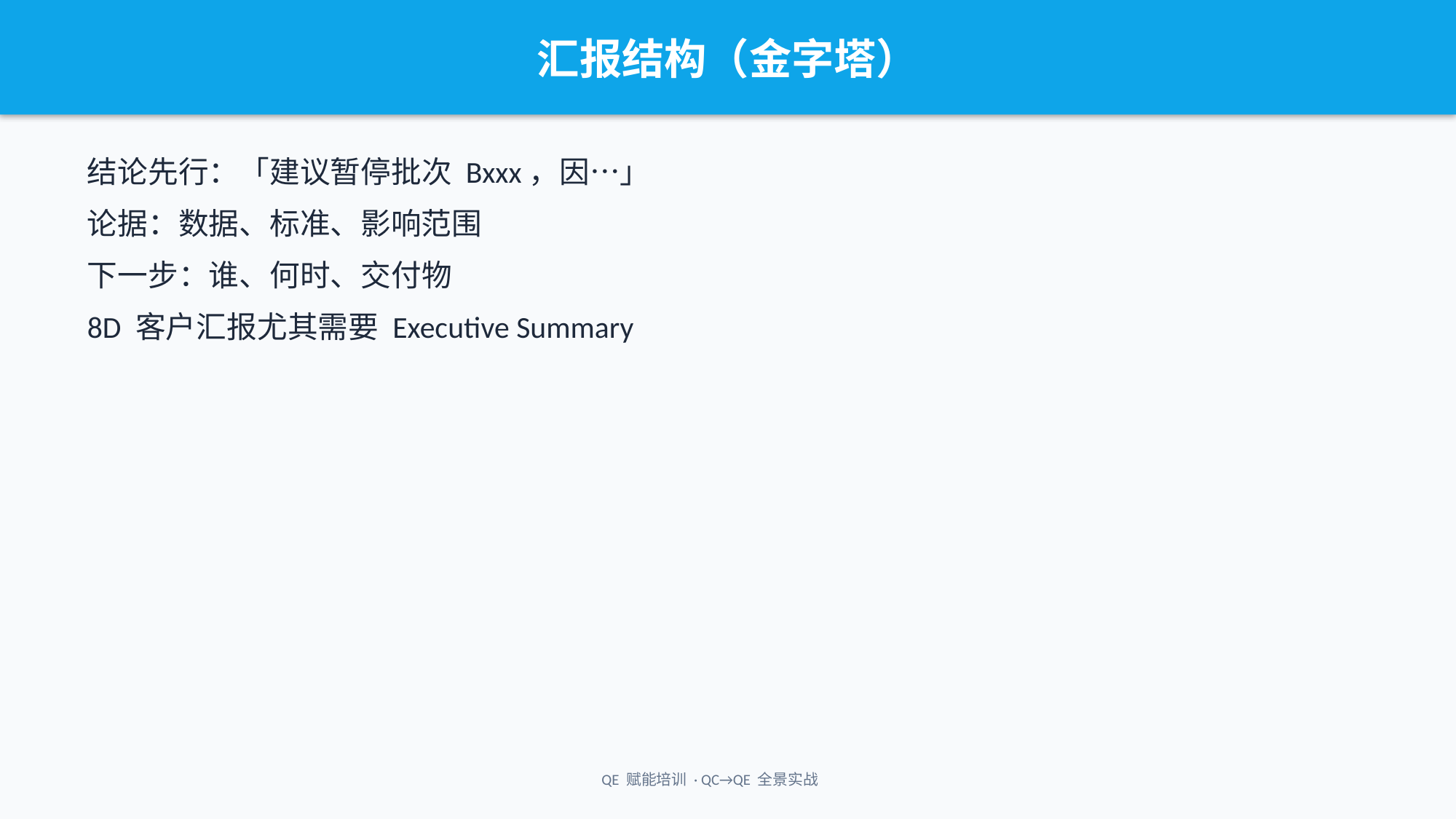

汇报结构（金字塔）
结论先行：「建议暂停批次 Bxxx，因…」
论据：数据、标准、影响范围
下一步：谁、何时、交付物
8D 客户汇报尤其需要 Executive Summary
QE 赋能培训 · QC→QE 全景实战